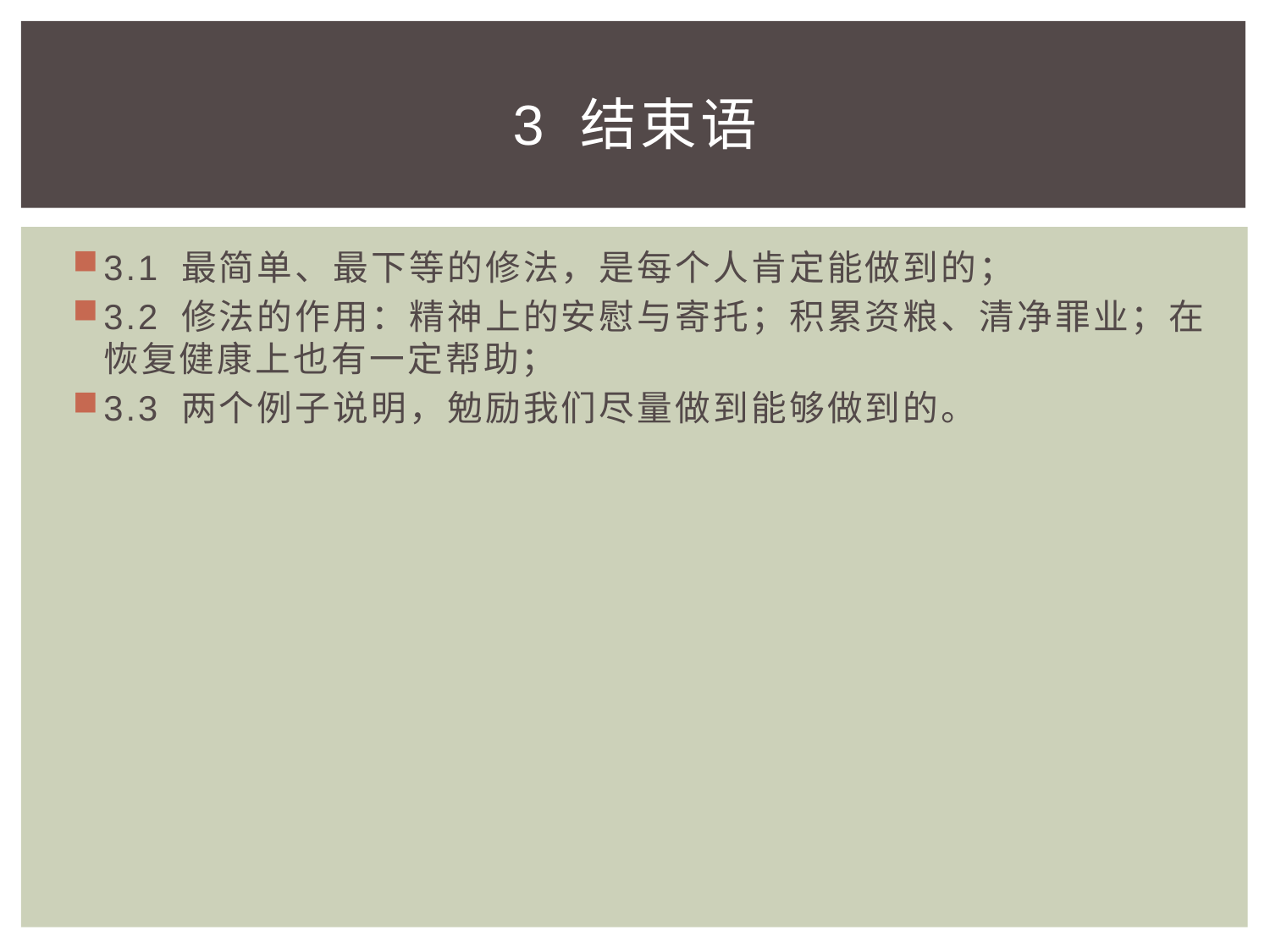

# 3 结束语
3.1 最简单、最下等的修法，是每个人肯定能做到的；
3.2 修法的作用：精神上的安慰与寄托；积累资粮、清净罪业；在恢复健康上也有一定帮助；
3.3 两个例子说明，勉励我们尽量做到能够做到的。